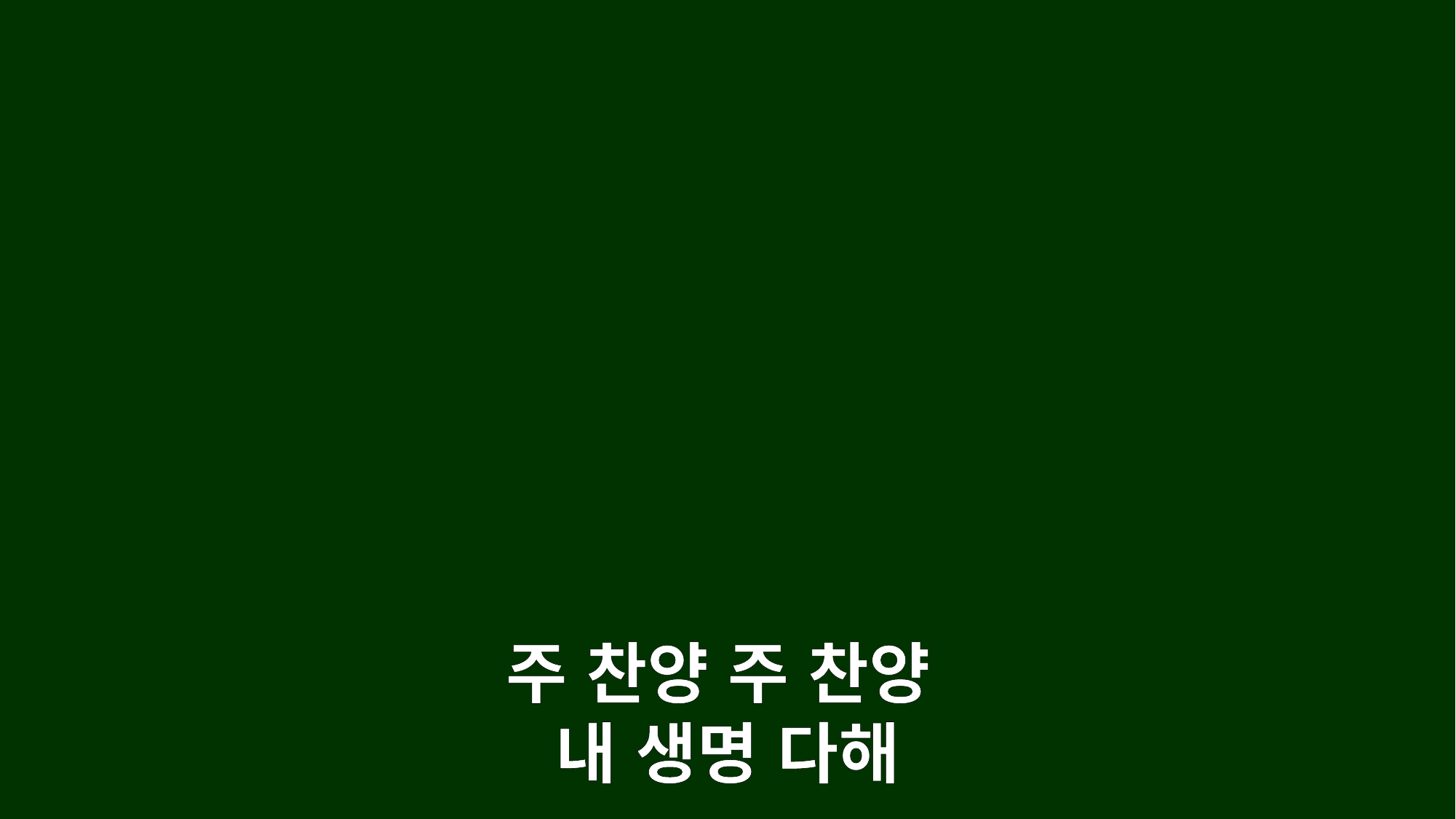

주 찬양 주 찬양
내 생명 다해